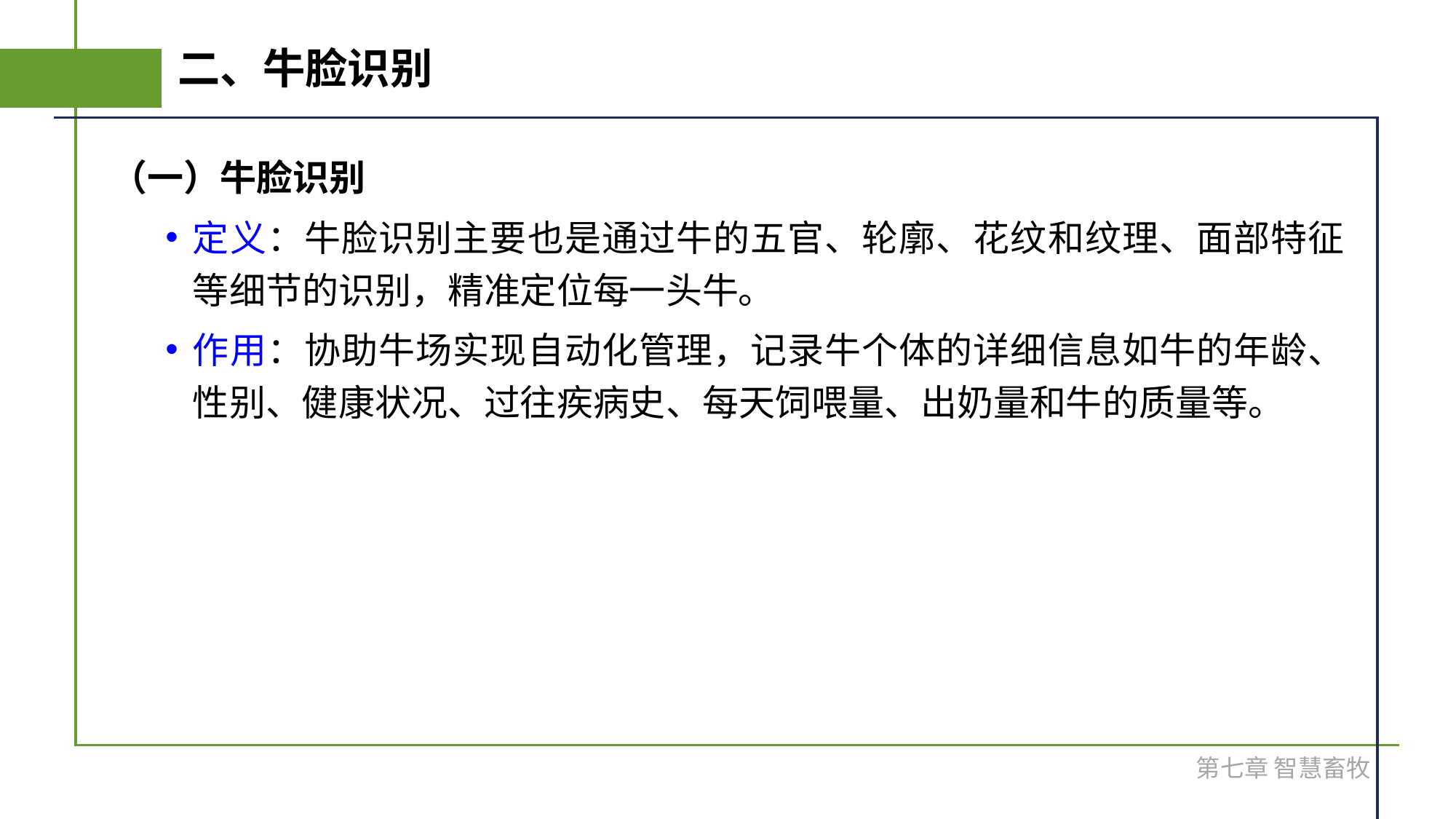

# 二、牛脸识别
（一）牛脸识别
定义：牛脸识别主要也是通过牛的五官、轮廓、花纹和纹理、面部特征等细节的识别，精准定位每一头牛。
作用：协助牛场实现自动化管理，记录牛个体的详细信息如牛的年龄、性别、健康状况、过往疾病史、每天饲喂量、出奶量和牛的质量等。

第七章 智慧畜牧